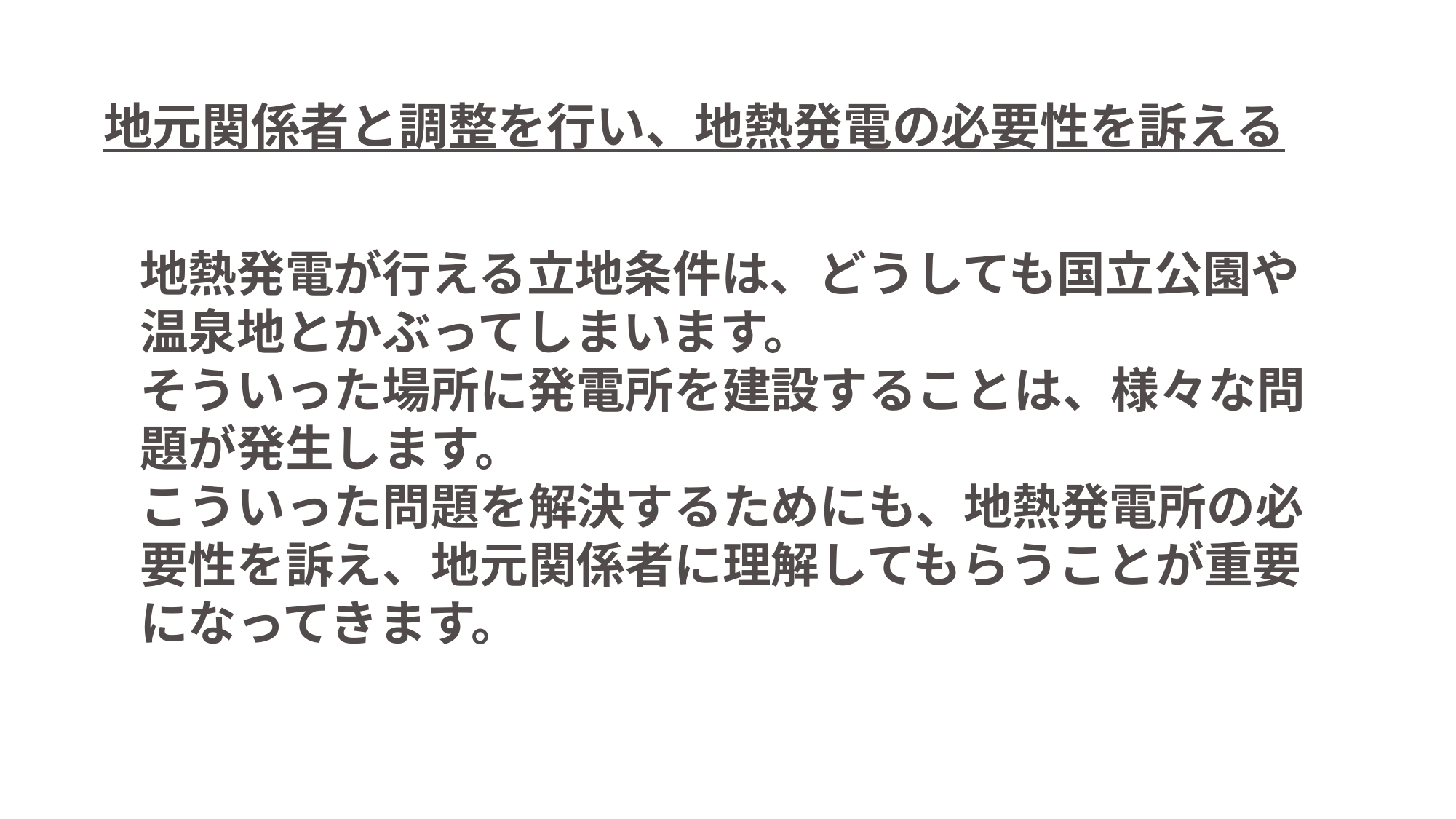

# 地元関係者と調整を行い、地熱発電の必要性を訴える
地熱発電が行える立地条件は、どうしても国立公園や温泉地とかぶってしまいます。
そういった場所に発電所を建設することは、様々な問題が発生します。
こういった問題を解決するためにも、地熱発電所の必要性を訴え、地元関係者に理解してもらうことが重要になってきます。